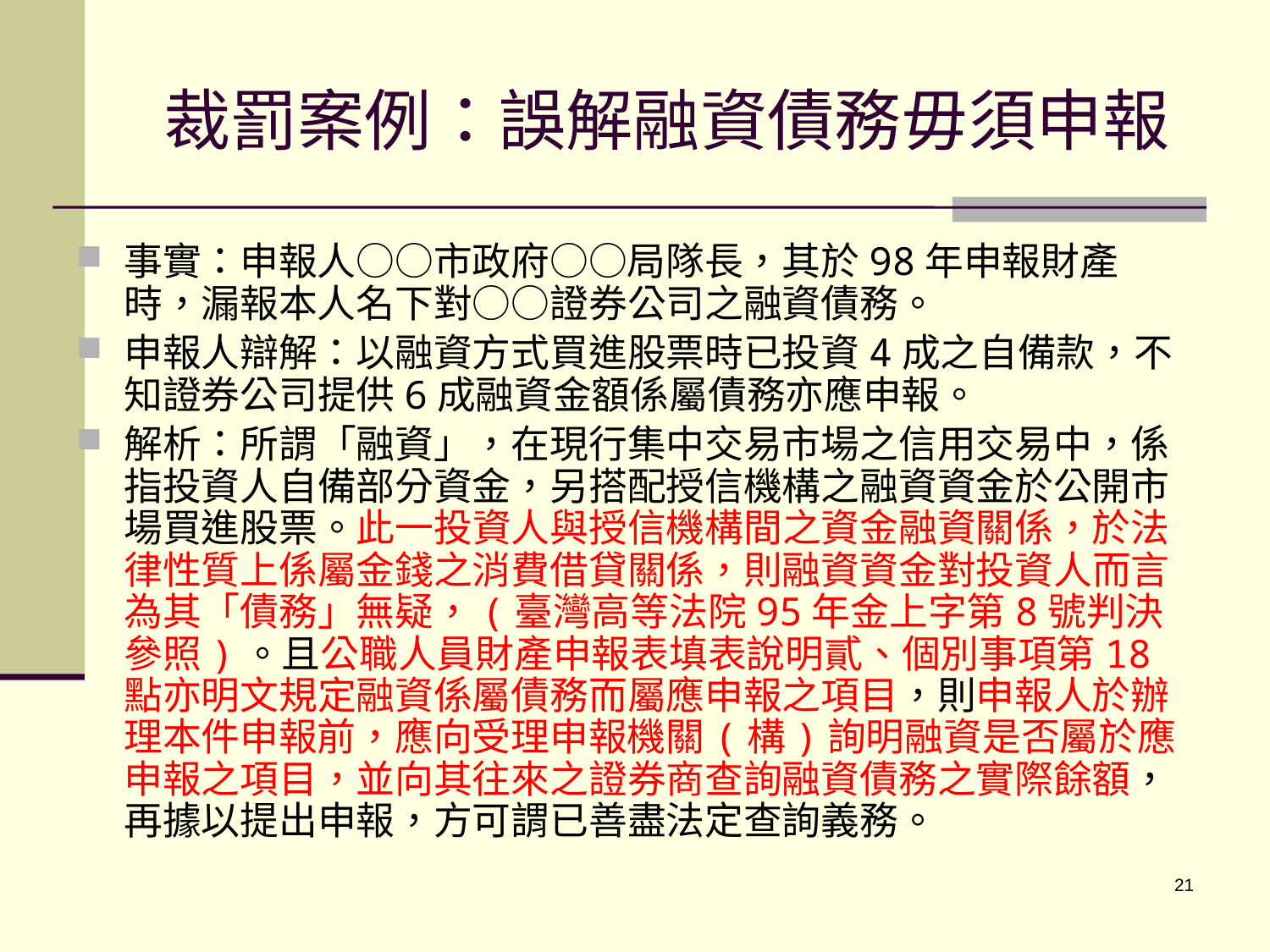

# 裁罰案例：誤解融資債務毋須申報
事實：申報人○○市政府○○局隊長，其於98年申報財產時，漏報本人名下對○○證券公司之融資債務。
申報人辯解：以融資方式買進股票時已投資4成之自備款，不知證券公司提供6成融資金額係屬債務亦應申報。
解析：所謂「融資」，在現行集中交易市場之信用交易中，係指投資人自備部分資金，另搭配授信機構之融資資金於公開市場買進股票。此一投資人與授信機構間之資金融資關係，於法律性質上係屬金錢之消費借貸關係，則融資資金對投資人而言為其「債務」無疑，(臺灣高等法院95年金上字第8號判決參照)。且公職人員財產申報表填表說明貳、個別事項第18點亦明文規定融資係屬債務而屬應申報之項目，則申報人於辦理本件申報前，應向受理申報機關(構)詢明融資是否屬於應申報之項目，並向其往來之證券商查詢融資債務之實際餘額，再據以提出申報，方可謂已善盡法定查詢義務。
21